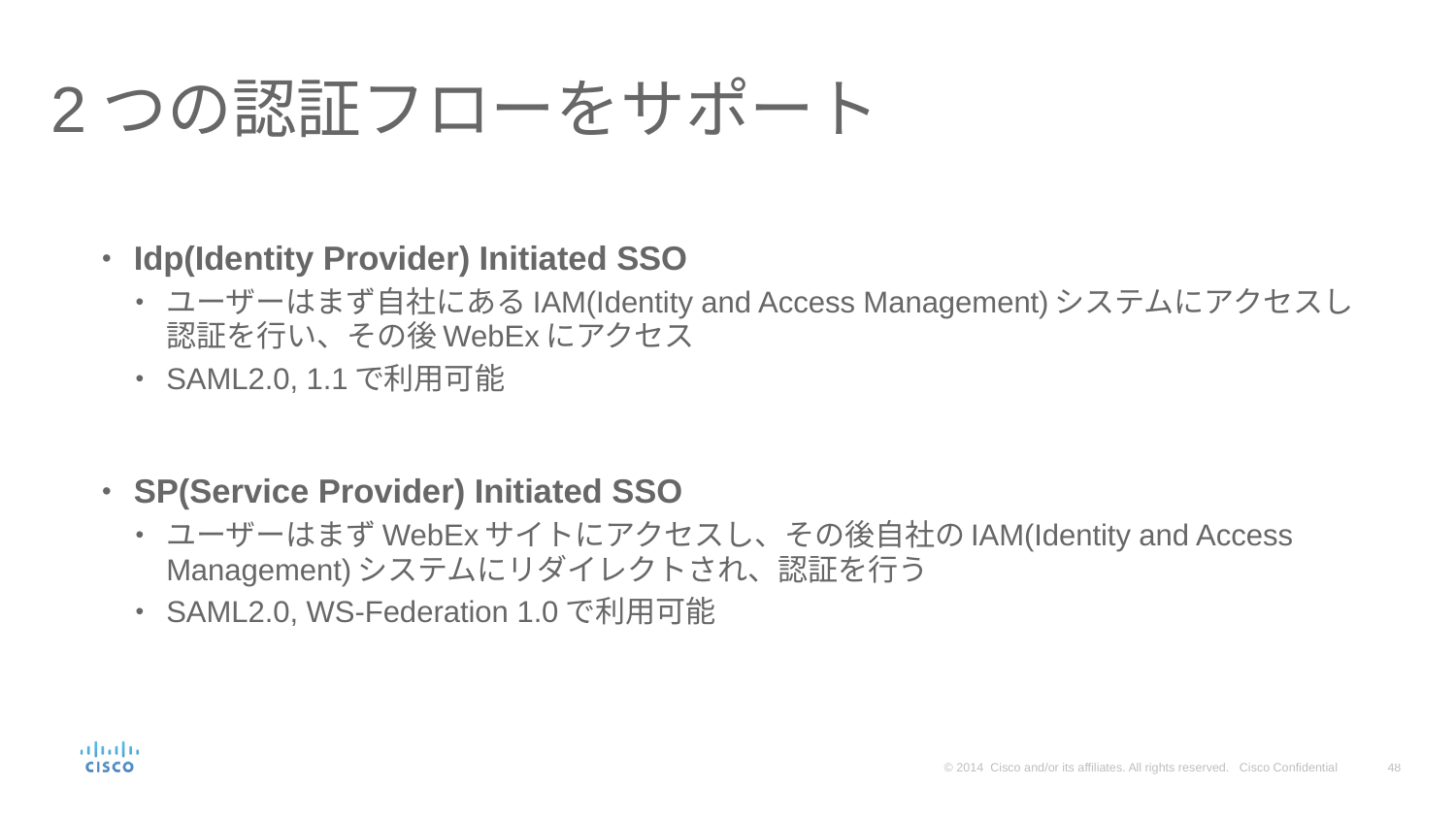

# 2つの認証フローをサポート
Idp(Identity Provider) Initiated SSO
ユーザーはまず自社にあるIAM(Identity and Access Management)システムにアクセスし認証を行い、その後WebExにアクセス
SAML2.0, 1.1で利用可能

SP(Service Provider) Initiated SSO
ユーザーはまずWebExサイトにアクセスし、その後自社のIAM(Identity and Access Management)システムにリダイレクトされ、認証を行う
SAML2.0, WS-Federation 1.0で利用可能